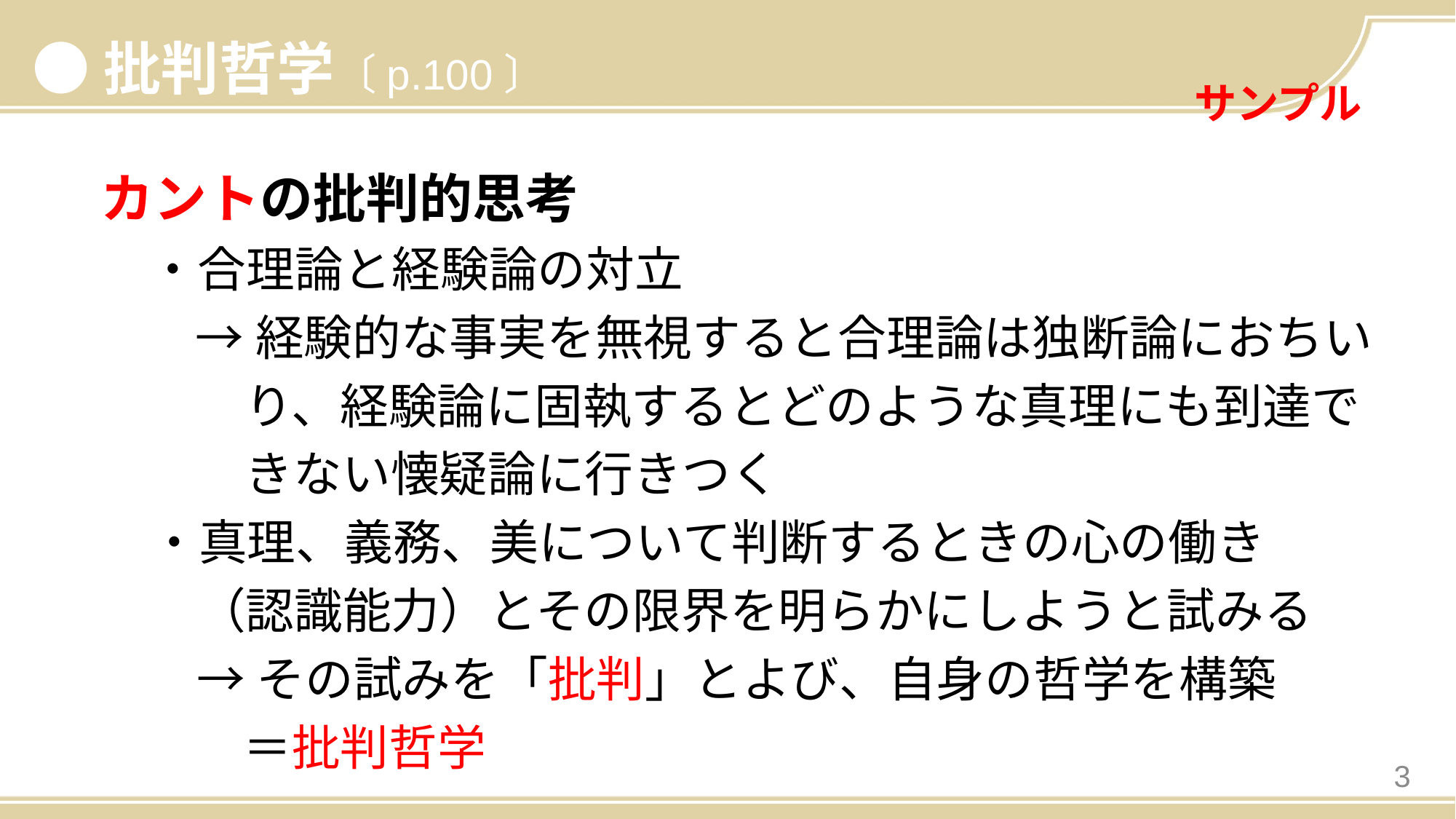

●批判哲学〔p.100〕
カントの批判的思考
・合理論と経験論の対立
→経験的な事実を無視すると合理論は独断論におちいり、経験論に固執するとどのような真理にも到達できない懐疑論に行きつく
・真理、義務、美について判断するときの心の働き
（認識能力）とその限界を明らかにしようと試みる
→その試みを「批判」とよび、自身の哲学を構築
＝批判哲学